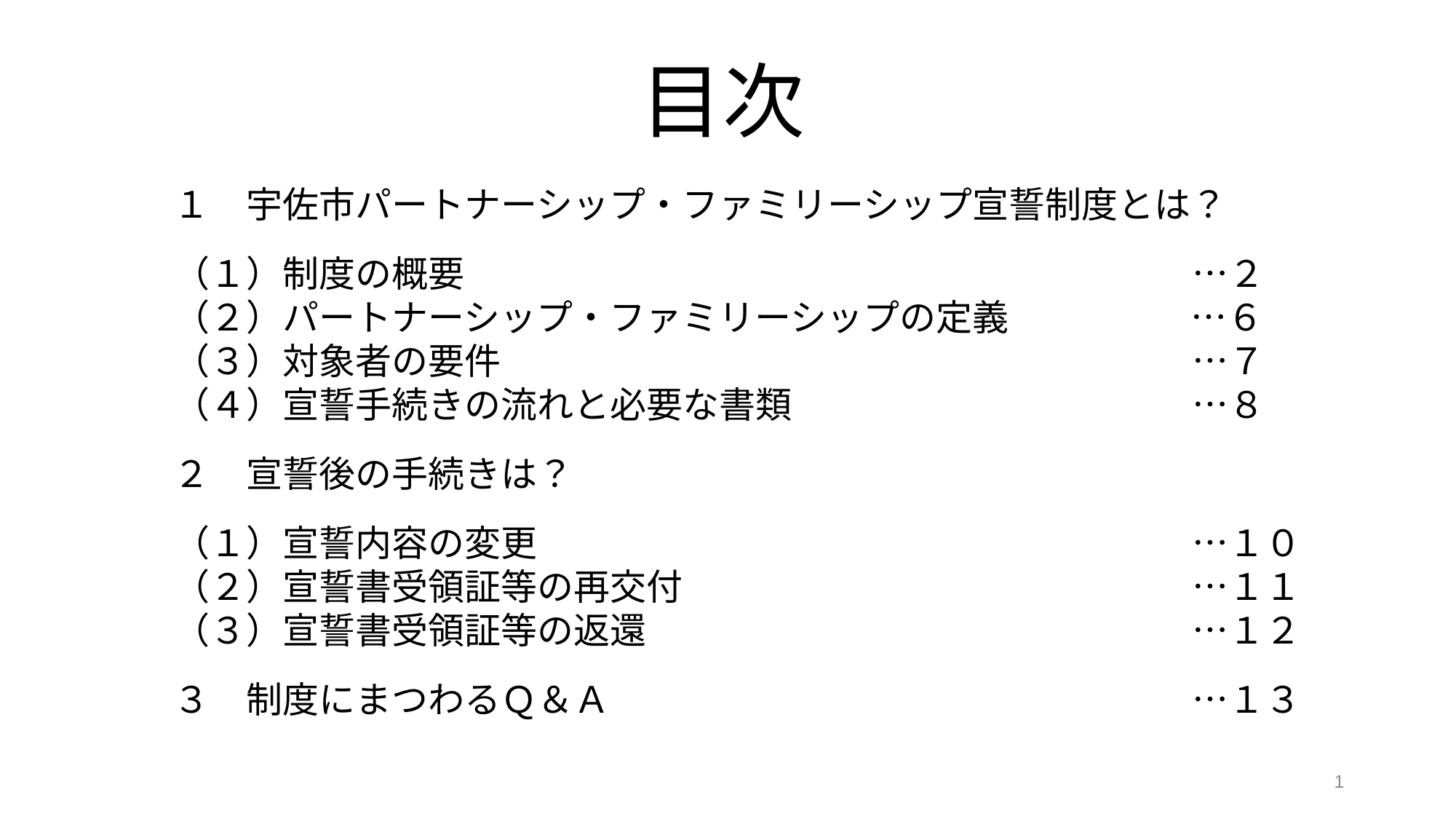

目次
１　宇佐市パートナーシップ・ファミリーシップ宣誓制度とは？

（１）制度の概要　　　　　　　　　　　　　　　　　　　　…２（２）パートナーシップ・ファミリーシップの定義　　　　　…６（３）対象者の要件　　　　　　　　　　　　　　　　　　　…７（４）宣誓手続きの流れと必要な書類　　　　　　　　　　　…８

２　宣誓後の手続きは？

（１）宣誓内容の変更　　　　　　　　　　　　　　　　　　…１０
（２）宣誓書受領証等の再交付　　　　　　　　　　　　　　…１１
（３）宣誓書受領証等の返還　　　　　　　　　　　　　　　…１２

３　制度にまつわるＱ＆Ａ　　　　　　　　　　　　　　　　…１３
1